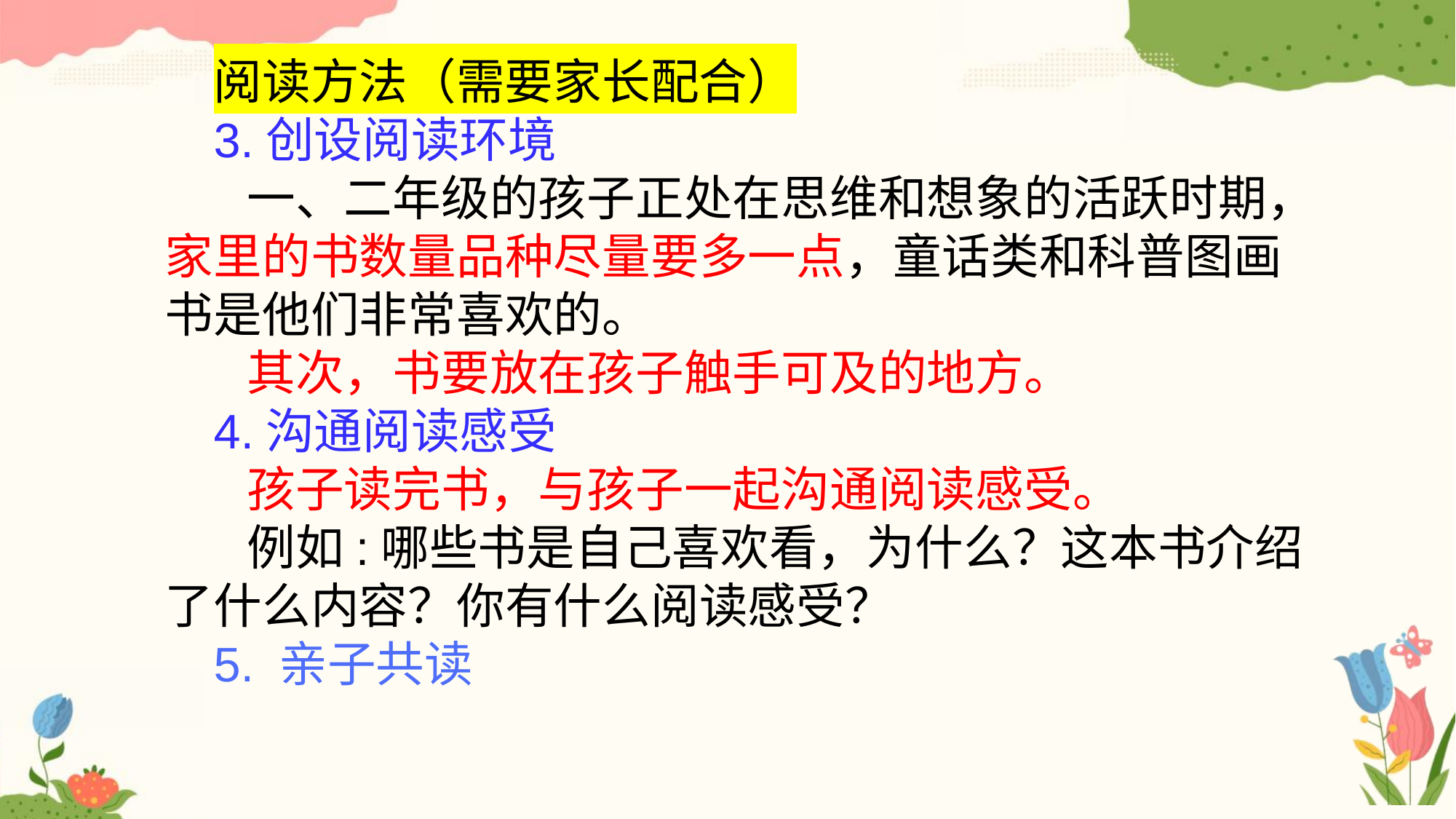

阅读方法（需要家长配合）
3.创设阅读环境
  一、二年级的孩子正处在思维和想象的活跃时期，家里的书数量品种尽量要多一点，童话类和科普图画书是他们非常喜欢的。
  其次，书要放在孩子触手可及的地方。
4.沟通阅读感受
  孩子读完书，与孩子一起沟通阅读感受。
  例如:哪些书是自己喜欢看，为什么？这本书介绍了什么内容？你有什么阅读感受？
5. 亲子共读